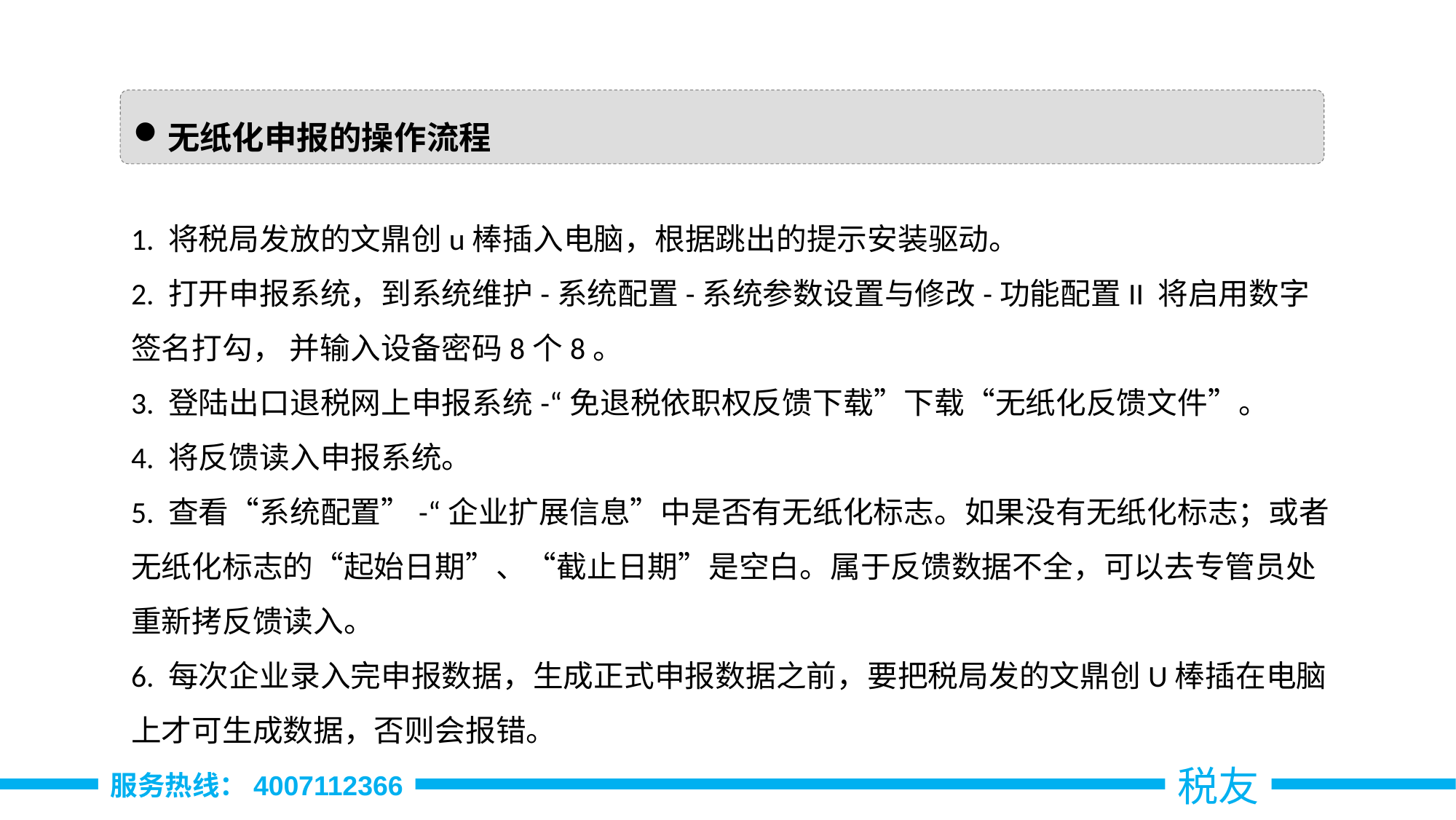

无纸化申报的操作流程
1. 将税局发放的文鼎创u棒插入电脑，根据跳出的提示安装驱动。
2. 打开申报系统，到系统维护-系统配置-系统参数设置与修改-功能配置II 将启用数字签名打勾， 并输入设备密码8个8。
3. 登陆出口退税网上申报系统-“免退税依职权反馈下载”下载“无纸化反馈文件”。
4. 将反馈读入申报系统。
5. 查看“系统配置”-“企业扩展信息”中是否有无纸化标志。如果没有无纸化标志；或者无纸化标志的“起始日期”、“截止日期”是空白。属于反馈数据不全，可以去专管员处重新拷反馈读入。
6. 每次企业录入完申报数据，生成正式申报数据之前，要把税局发的文鼎创U棒插在电脑上才可生成数据，否则会报错。